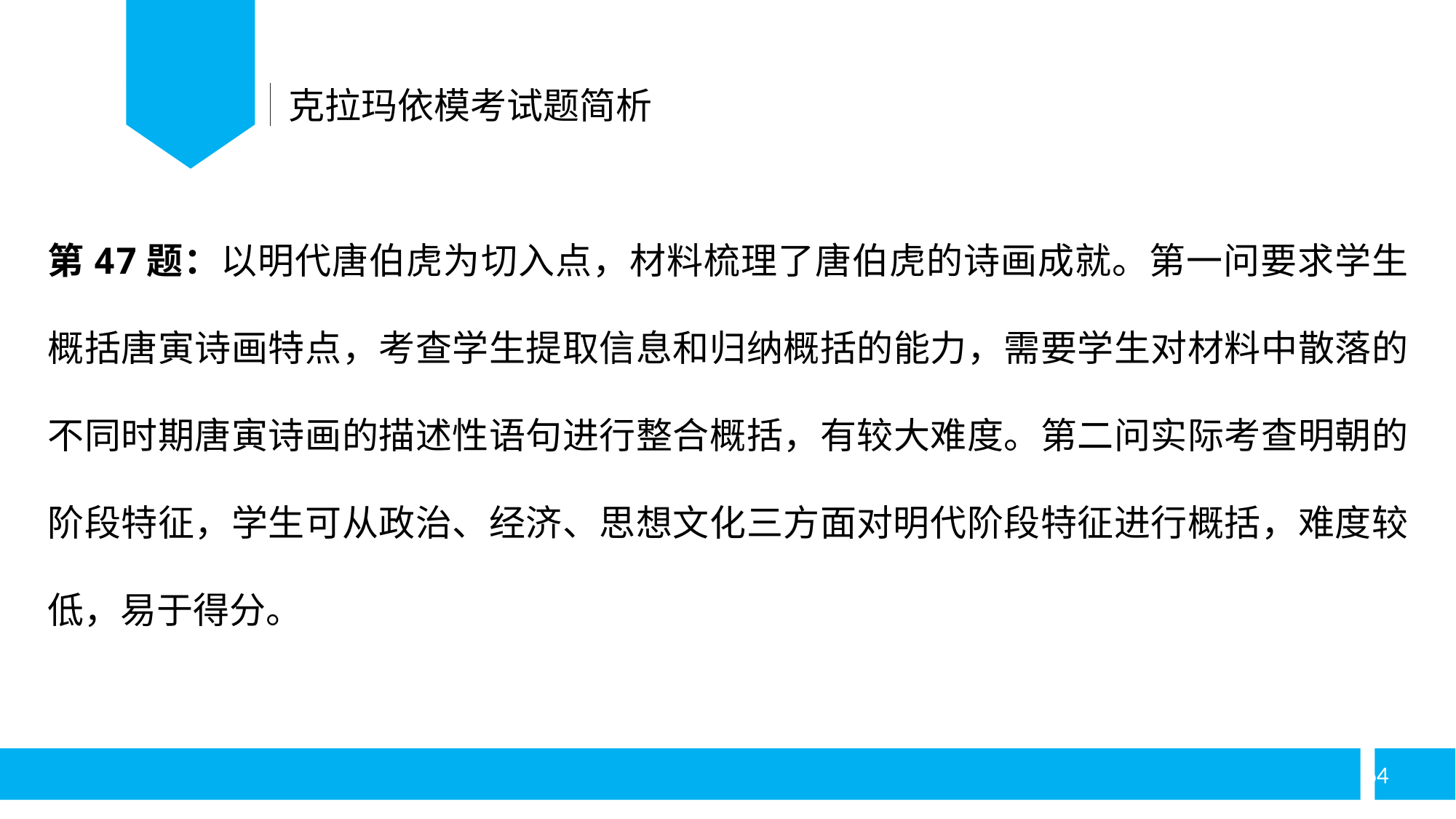

克拉玛依模考试题简析
第47题：以明代唐伯虎为切入点，材料梳理了唐伯虎的诗画成就。第一问要求学生概括唐寅诗画特点，考查学生提取信息和归纳概括的能力，需要学生对材料中散落的不同时期唐寅诗画的描述性语句进行整合概括，有较大难度。第二问实际考查明朝的阶段特征，学生可从政治、经济、思想文化三方面对明代阶段特征进行概括，难度较低，易于得分。